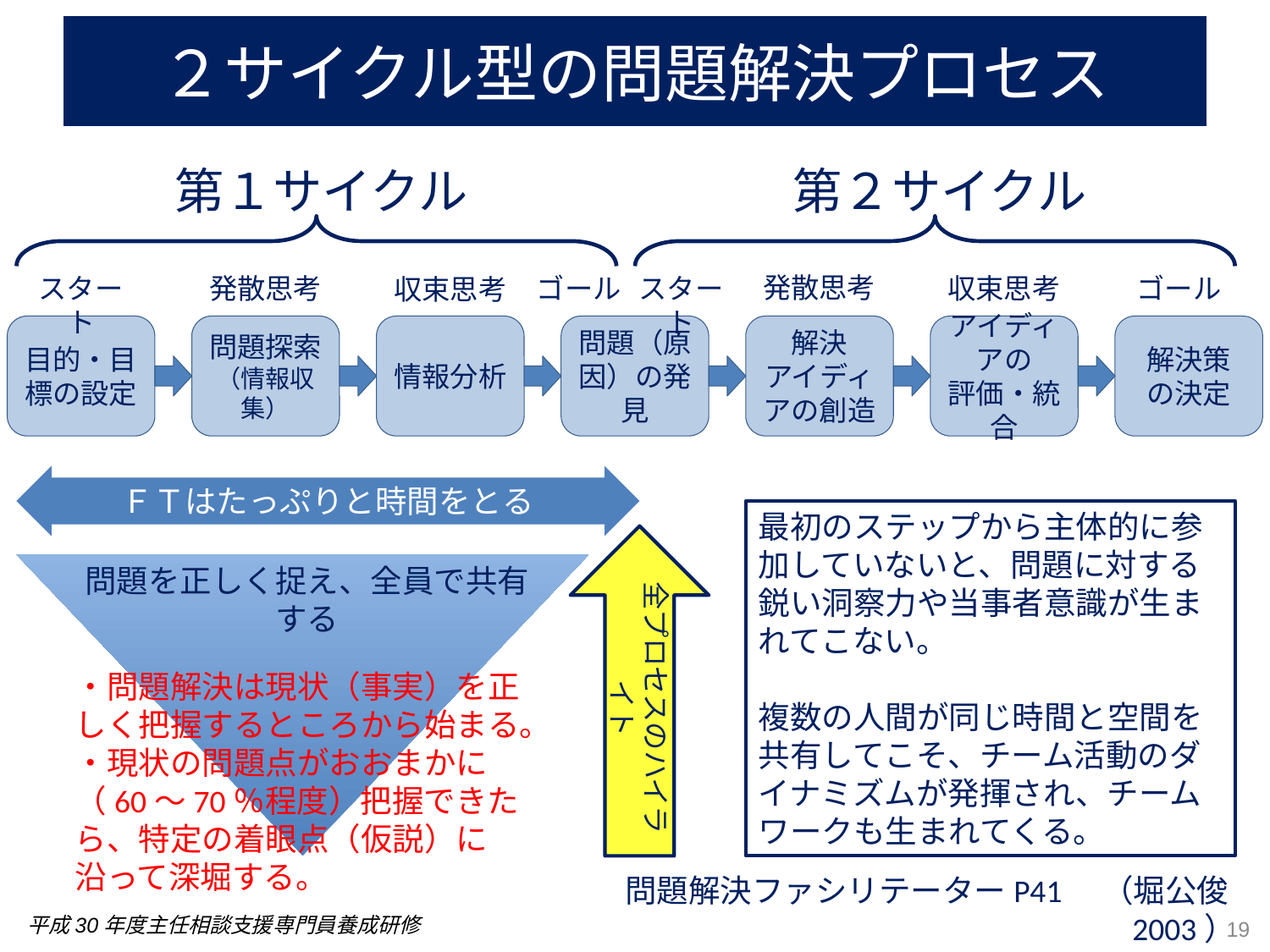

# ２サイクル型の問題解決プロセス
第１サイクル
第２サイクル
発散思考
ゴール
ゴール
スタート
発散思考
スタート
収束思考
収束思考
目的・目標の設定
問題探索（情報収集）
情報分析
問題（原因）の発見
解決
アイディアの創造
アイディアの
評価・統合
解決策
の決定

ＦＴはたっぷりと時間をとる
最初のステップから主体的に参加していないと、問題に対する鋭い洞察力や当事者意識が生まれてこない。

複数の人間が同じ時間と空間を共有してこそ、チーム活動のダイナミズムが発揮され、チームワークも生まれてくる。
全プロセスのハイライト

問題を正しく捉え、全員で共有する
・問題解決は現状（事実）を正しく把握するところから始まる。
・現状の問題点がおおまかに（60～70％程度）把握できたら、特定の着眼点（仮説）に沿って深堀する。
問題解決ファシリテーターP41　（堀公俊2003）
19
平成30年度主任相談支援専門員養成研修